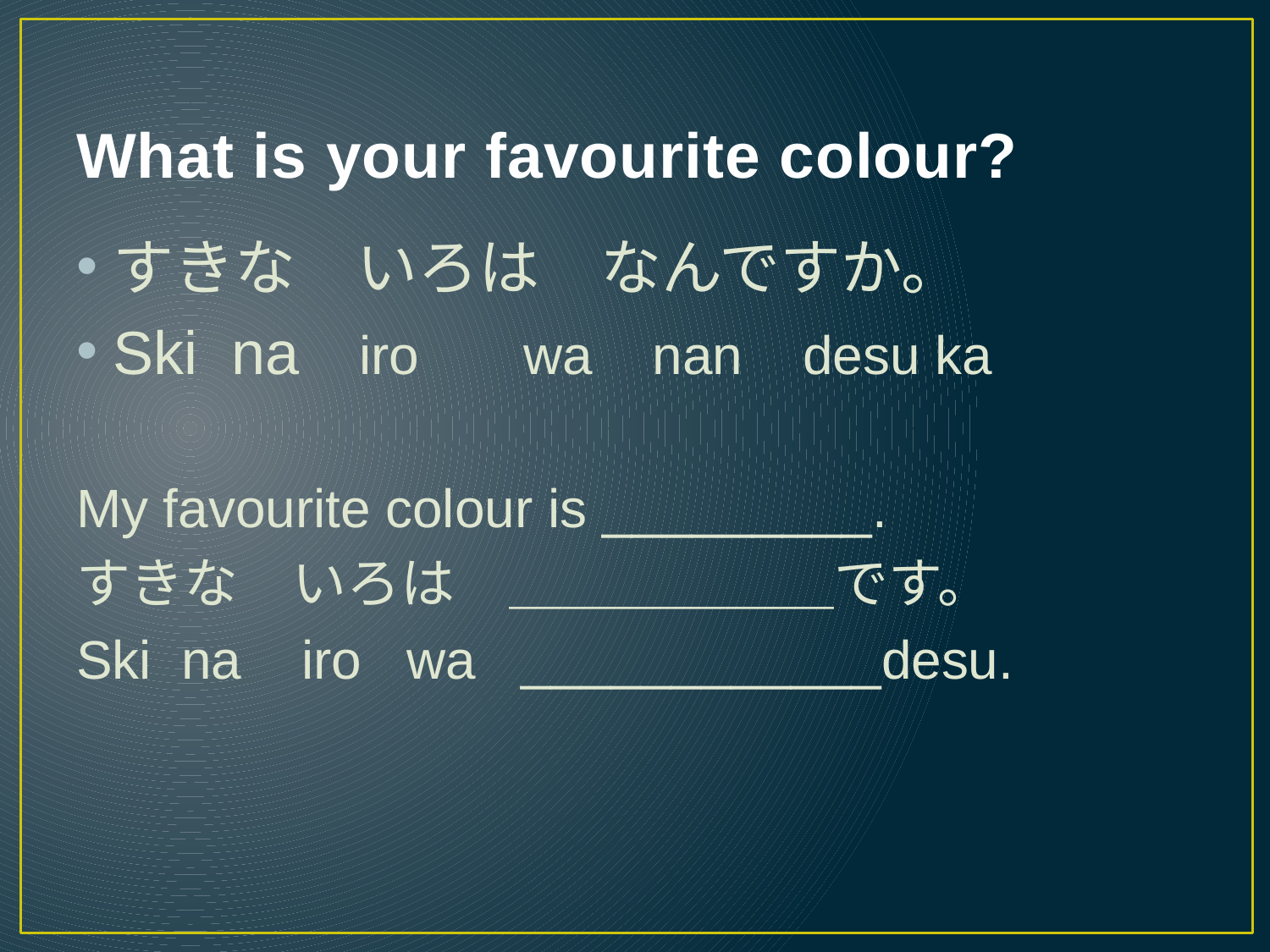

# What is your favourite colour?
すきな　いろは　なんですか。
Ski  na    iro	   wa    nan    desu ka

My favourite colour is _________.
すきな　いろは　＿＿＿＿＿＿です。
Ski  na    iro   wa   ____________desu.